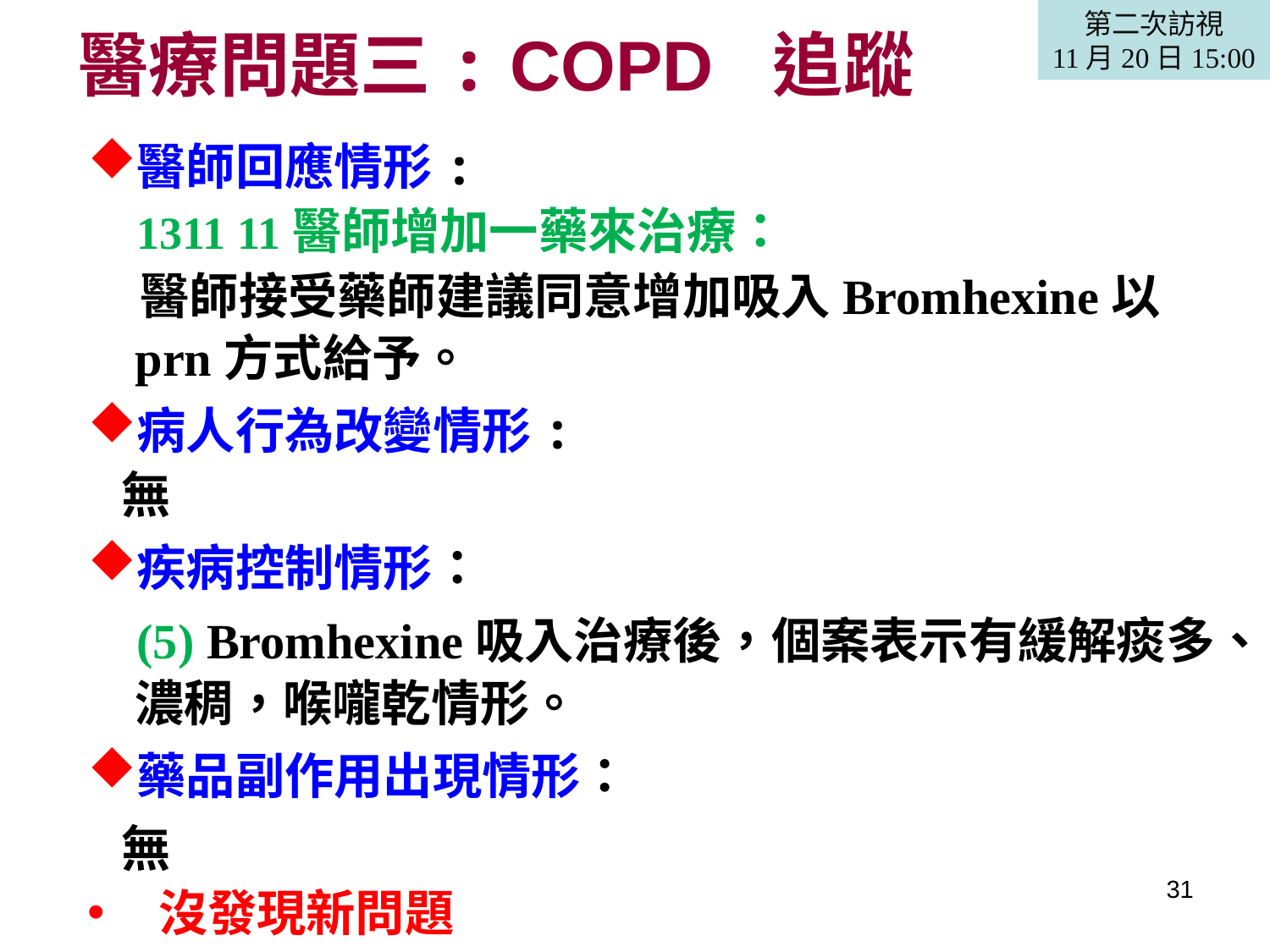

醫療問題三: COPD 追蹤
第二次訪視
11月20日15:00
醫師回應情形:
    1311 11醫師增加一藥來治療：
    醫師接受藥師建議同意增加吸入Bromhexine以prn方式給予。
病人行為改變情形:
  無
疾病控制情形：
    (5) Bromhexine吸入治療後，個案表示有緩解痰多、濃稠，喉嚨乾情形。
藥品副作用出現情形：
  無
 沒發現新問題

31